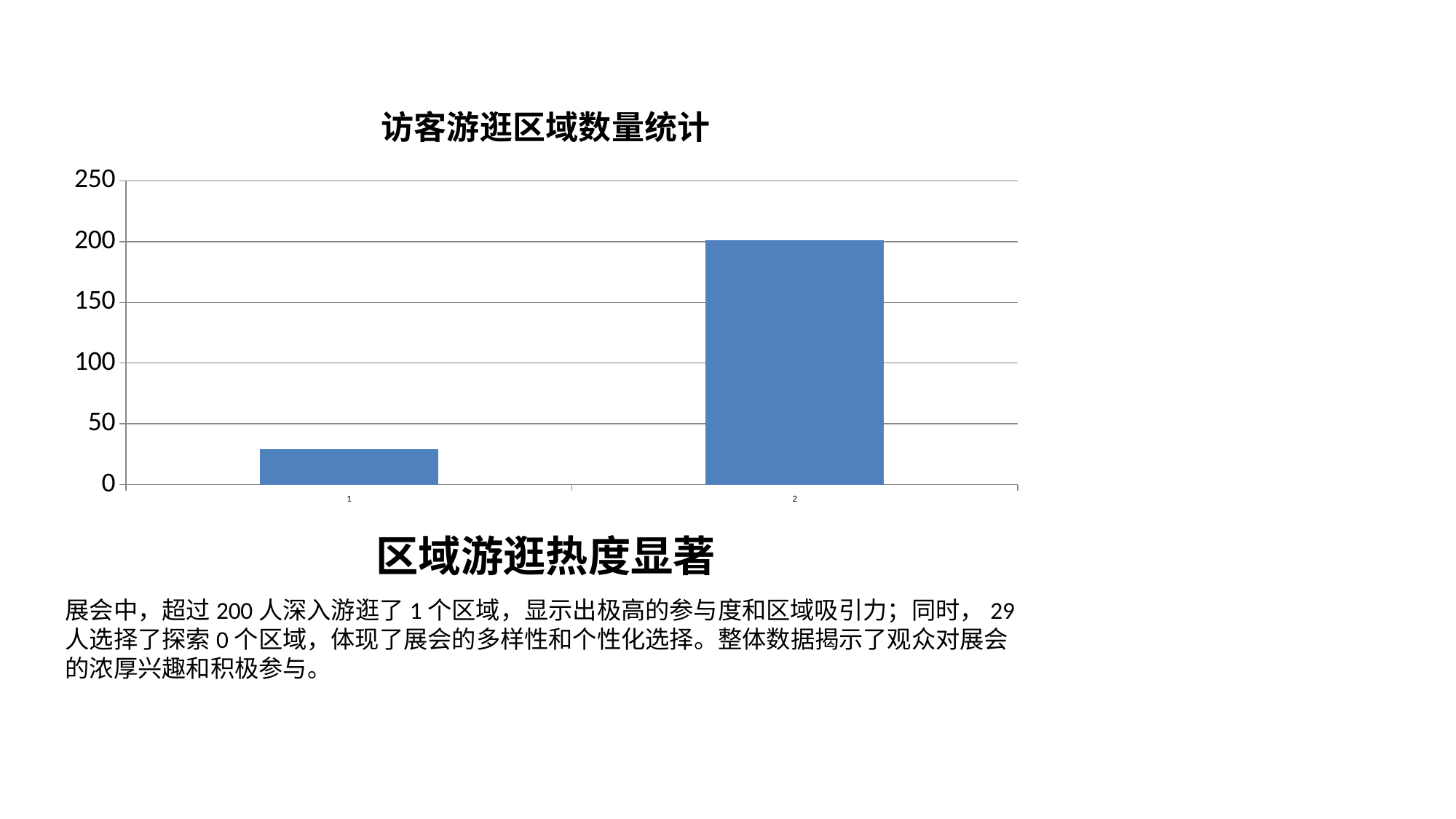

### Chart: 访客游逛区域数量统计

| Category | 访问次数 |
|---|---|
| 1 | 29.0 |
| 2 | 201.0 |
区域游逛热度显著
展会中，超过200人深入游逛了1个区域，显示出极高的参与度和区域吸引力；同时，29人选择了探索0个区域，体现了展会的多样性和个性化选择。整体数据揭示了观众对展会的浓厚兴趣和积极参与。